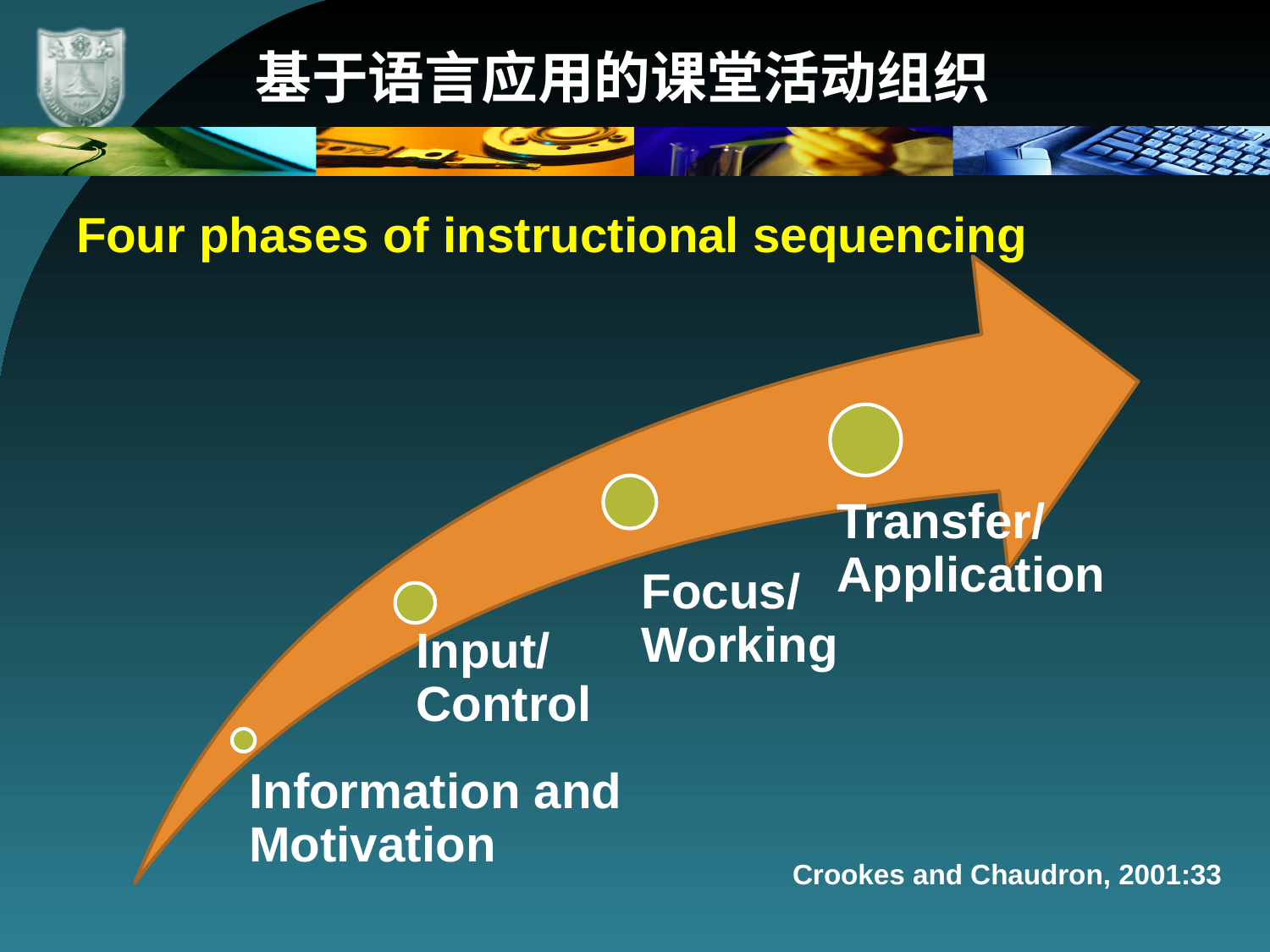

# 基于语言应用的课堂活动组织
Four phases of instructional sequencing

Crookes and Chaudron, 2001:33
Information and Motivation
Input/ Control
Focus/ Working
Transfer/ Application